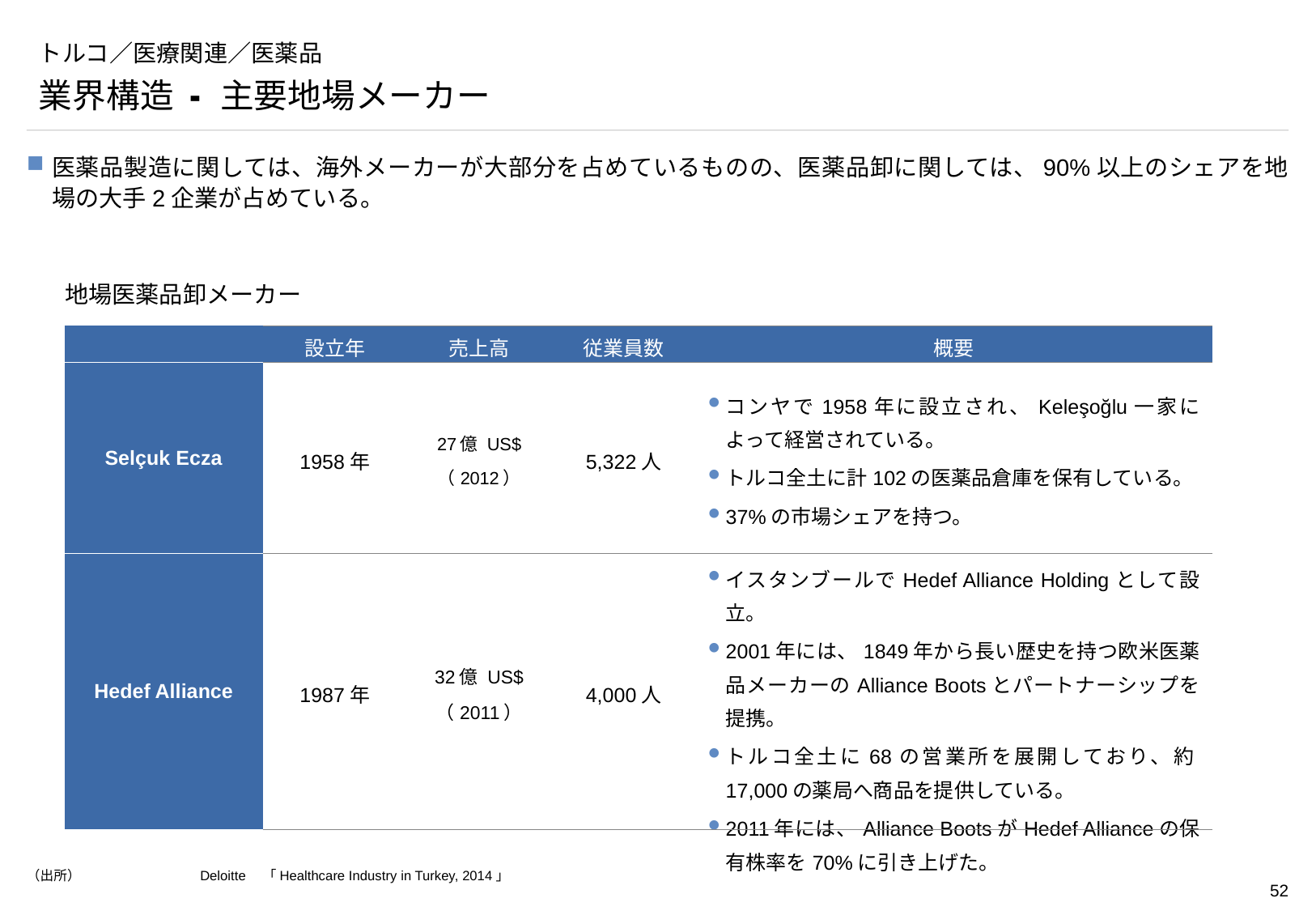

# トルコ／医療関連／医薬品
業界構造 - 主要地場メーカー
医薬品製造に関しては、海外メーカーが大部分を占めているものの、医薬品卸に関しては、90%以上のシェアを地場の大手2企業が占めている。
地場医薬品卸メーカー
|  | 設立年 | 売上高 | 従業員数 | 概要 |
| --- | --- | --- | --- | --- |
| Selçuk Ecza | 1958年 | 27億 US$ （2012） | 5,322人 | コンヤで1958年に設立され、Keleşoğlu一家によって経営されている。 トルコ全土に計102の医薬品倉庫を保有している。 37%の市場シェアを持つ。 |
| Hedef Alliance | 1987年 | 32億 US$ （2011） | 4,000人 | イスタンブールでHedef Alliance Holdingとして設立。 2001年には、1849年から長い歴史を持つ欧米医薬品メーカーのAlliance Bootsとパートナーシップを提携。 トルコ全土に68の営業所を展開しており、約17,000の薬局へ商品を提供している。 2011年には、Alliance BootsがHedef Allianceの保有株率を70%に引き上げた。 |
（出所）	 Deloitte　「Healthcare Industry in Turkey, 2014」